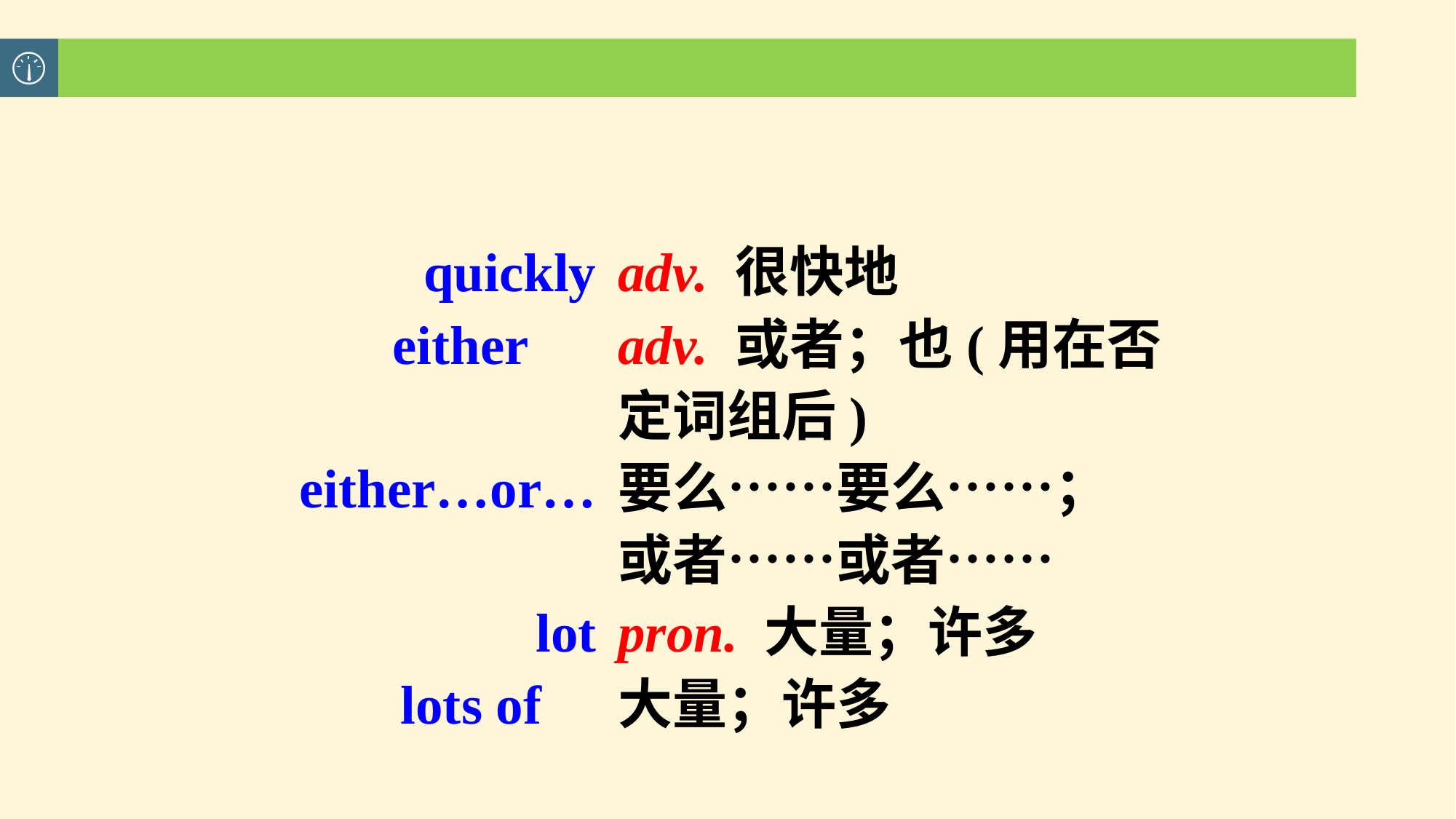

quickly
     either

either…or…

     lot
     lots of
adv. 很快地
adv. 或者；也(用在否定词组后)
要么……要么……；
或者……或者……
pron. 大量；许多
大量；许多